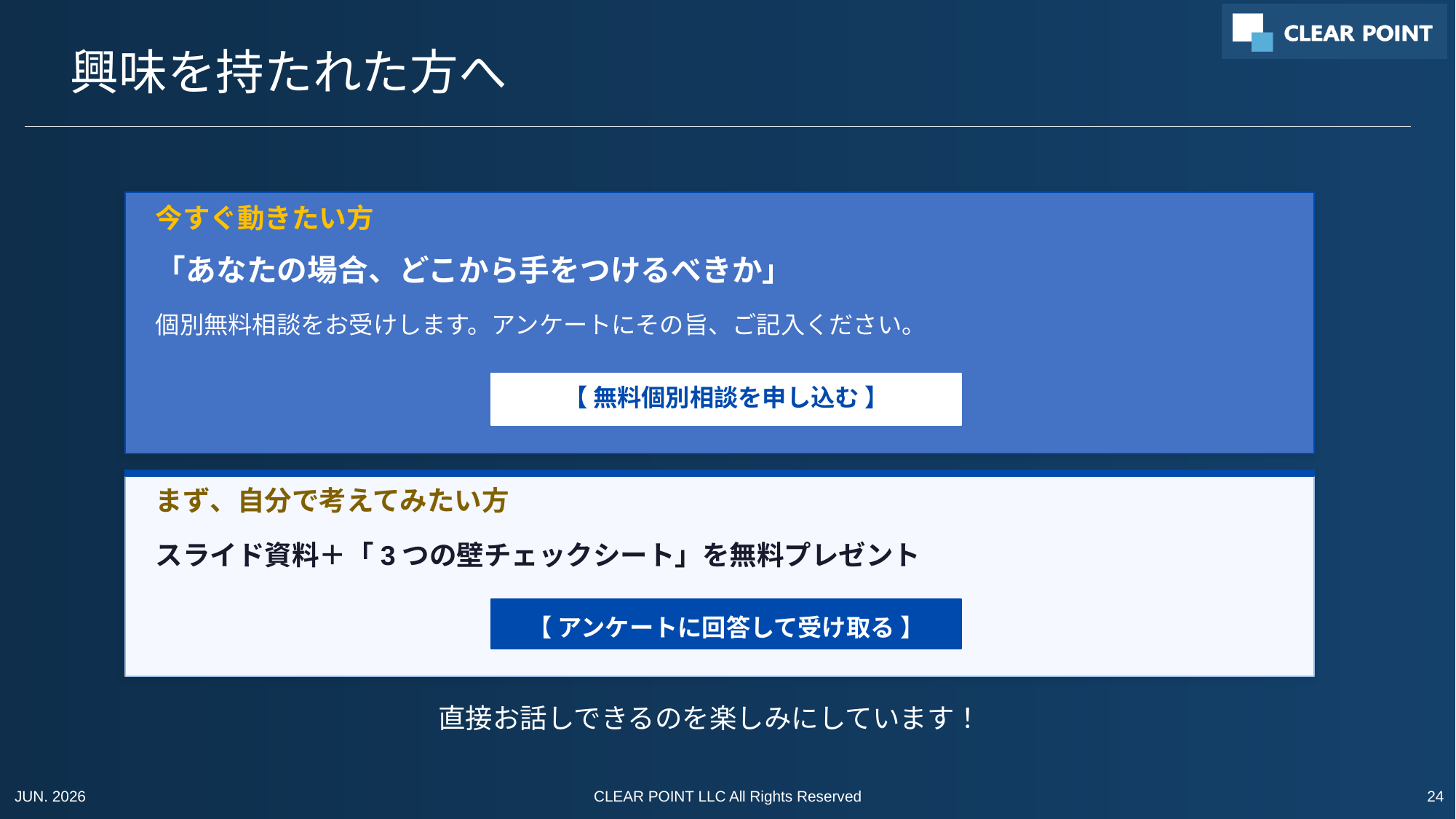

# 興味を持たれた方へ

今すぐ動きたい方
「あなたの場合、どこから手をつけるべきか」
個別無料相談をお受けします。アンケートにその旨、ご記入ください。
【 無料個別相談を申し込む 】

まず、自分で考えてみたい方
スライド資料＋「3つの壁チェックシート」を無料プレゼント

【 アンケートに回答して受け取る 】
直接お話しできるのを楽しみにしています！
JUN. 2026
CLEAR POINT LLC All Rights Reserved
24